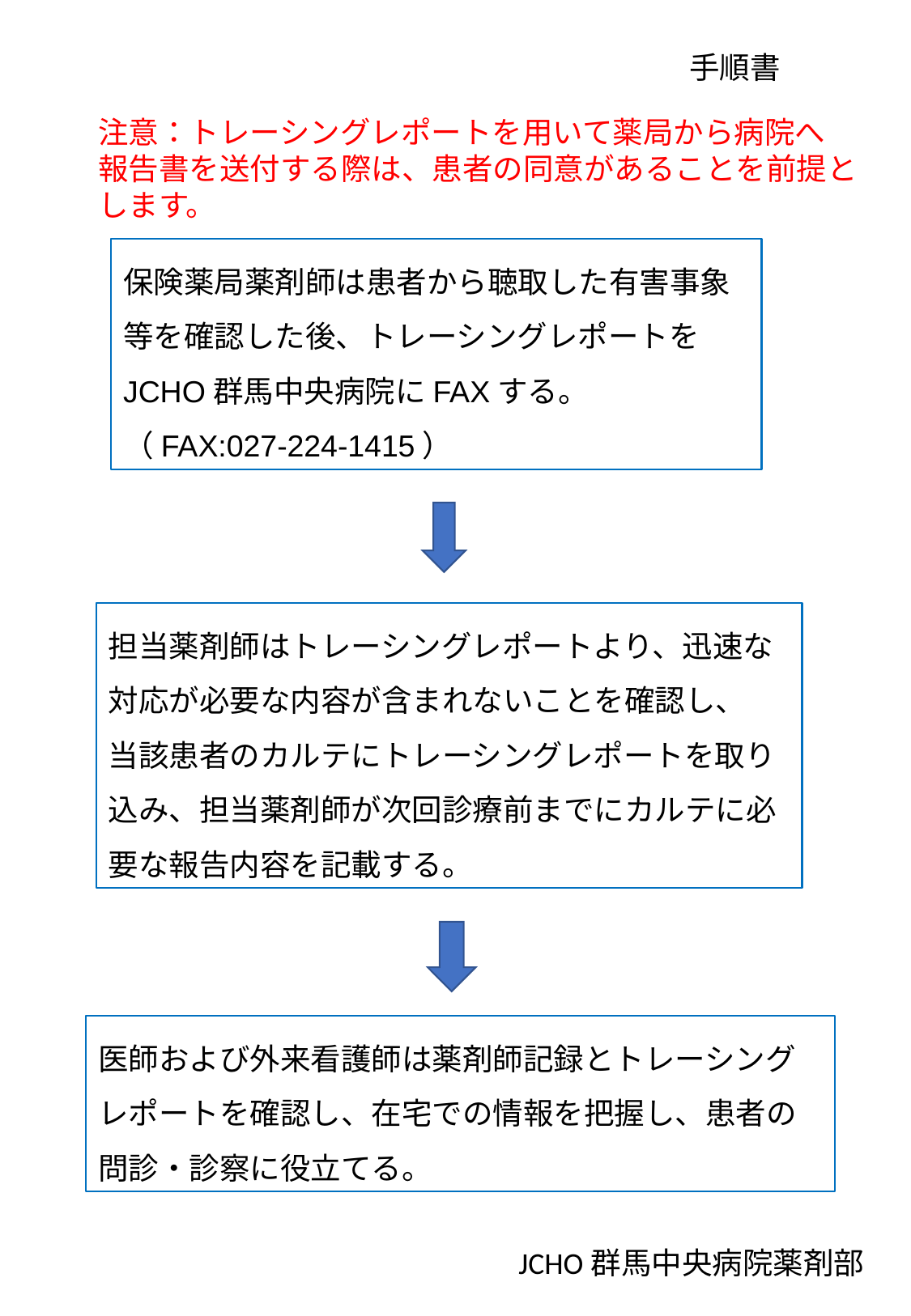

手順書
注意：トレーシングレポートを用いて薬局から病院へ
報告書を送付する際は、患者の同意があることを前提とします。
保険薬局薬剤師は患者から聴取した有害事象等を確認した後、トレーシングレポートをJCHO群馬中央病院にFAXする。
（FAX:027-224-1415）

担当薬剤師はトレーシングレポートより、迅速な対応が必要な内容が含まれないことを確認し、
当該患者のカルテにトレーシングレポートを取り込み、担当薬剤師が次回診療前までにカルテに必要な報告内容を記載する。

医師および外来看護師は薬剤師記録とトレーシングレポートを確認し、在宅での情報を把握し、患者の問診・診察に役立てる。
JCHO群馬中央病院薬剤部